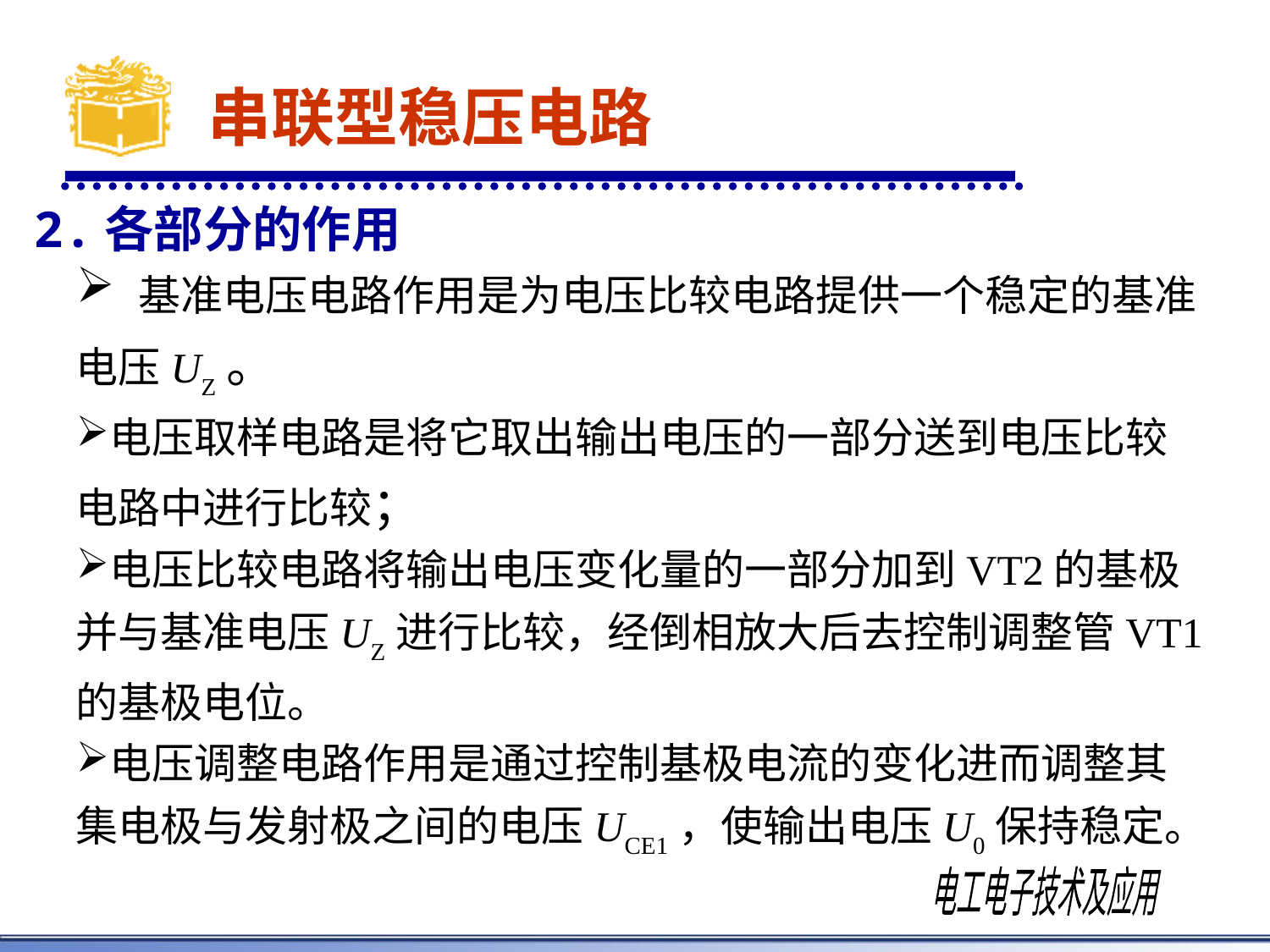

# 串联型稳压电路
2.各部分的作用

 基准电压电路作用是为电压比较电路提供一个稳定的基准电压UZ。
电压取样电路是将它取出输出电压的一部分送到电压比较电路中进行比较；
电压比较电路将输出电压变化量的一部分加到VT2的基极并与基准电压UZ进行比较，经倒相放大后去控制调整管VT1的基极电位。
电压调整电路作用是通过控制基极电流的变化进而调整其集电极与发射极之间的电压UCE1，使输出电压U0保持稳定。